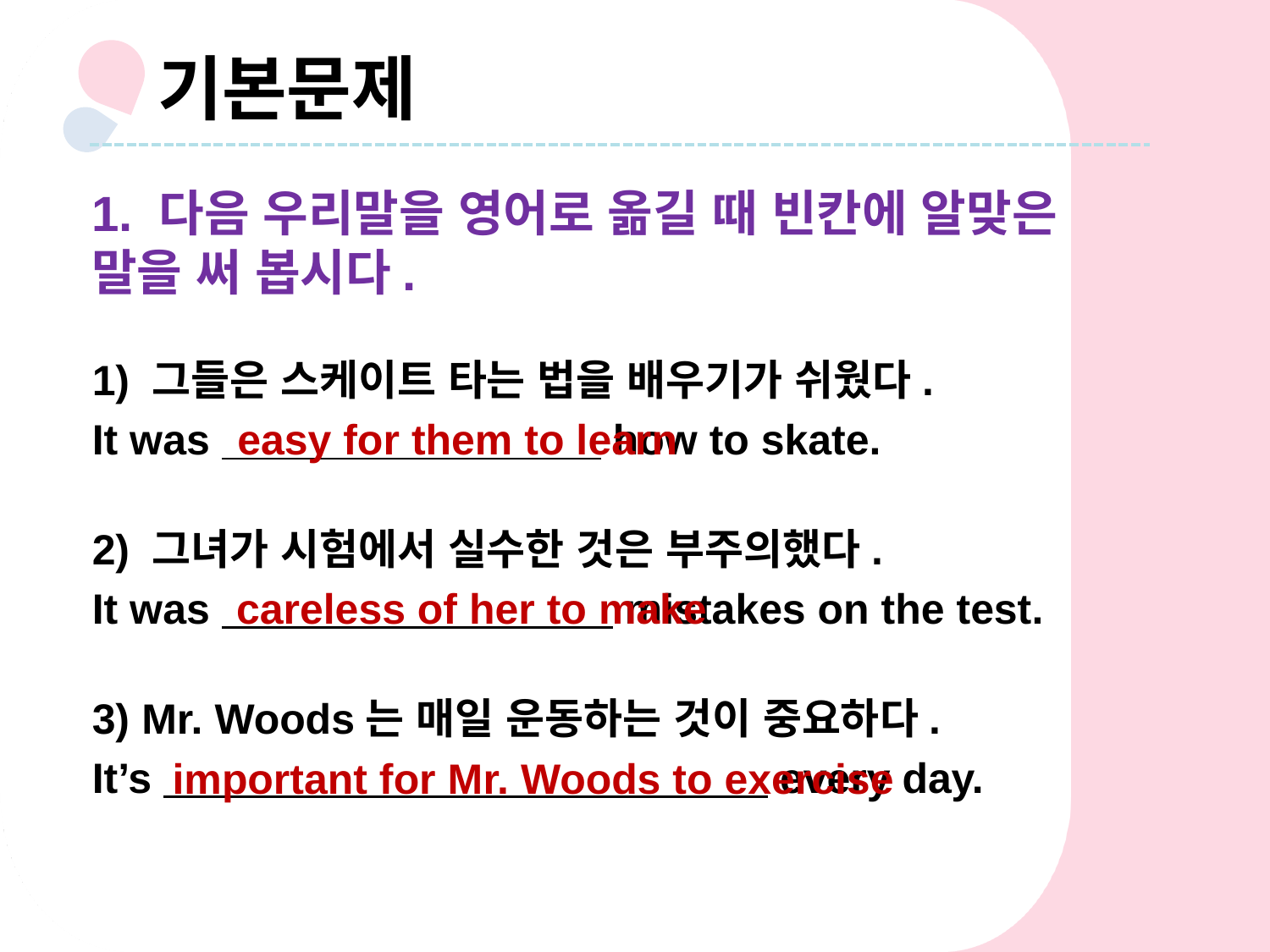

기본문제
1. 다음 우리말을 영어로 옮길 때 빈칸에 알맞은 말을 써 봅시다.
1) 그들은 스케이트 타는 법을 배우기가 쉬웠다.
It was                                  how to skate.
2) 그녀가 시험에서 실수한 것은 부주의했다.
It was                                   mistakes on the test.
3) Mr. Woods는 매일 운동하는 것이 중요하다.
It’s                                                     every day.
easy for them to learn
careless of her to make
important for Mr. Woods to exercise